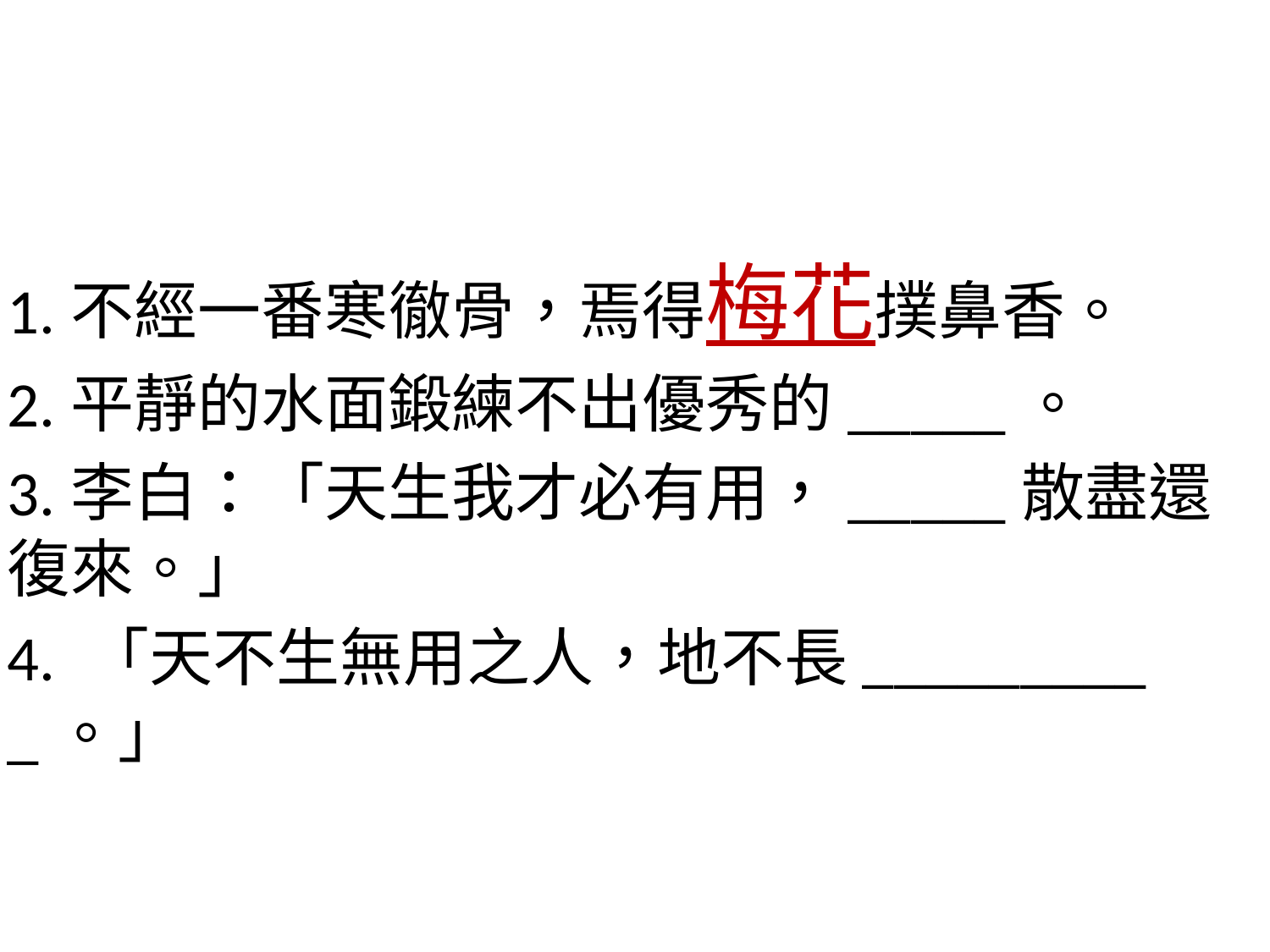

1.不經一番寒徹骨，焉得梅花撲鼻香。
2.平靜的水面鍛練不出優秀的_____。
3.李白：「天生我才必有用，_____散盡還復來。」
4. 「天不生無用之人，地不長__________。」